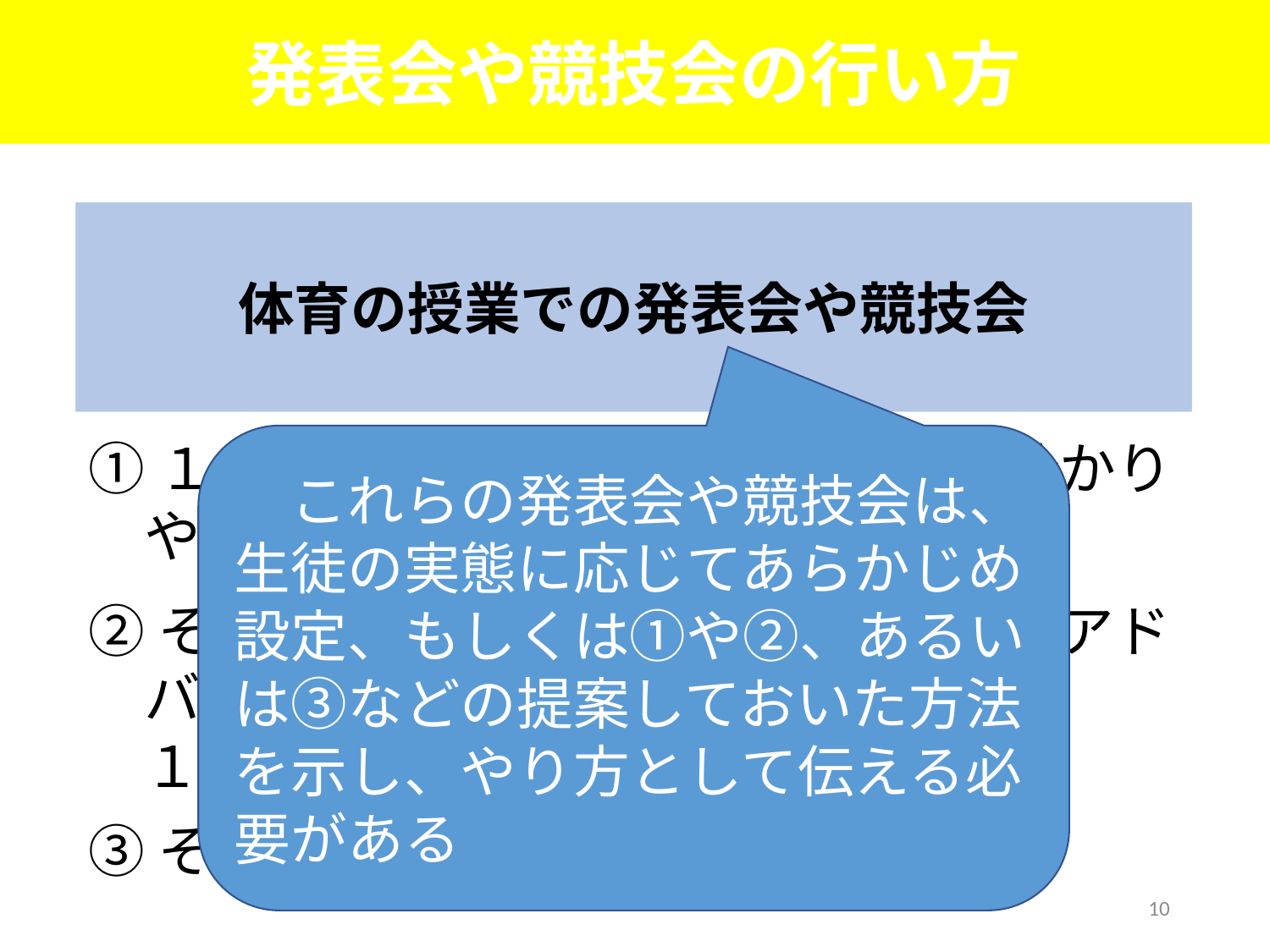

発表会や競技会の行い方
オリンピック等で行われている
体操競技の競技会（採点方法）を知ろう
体育の授業での発表会や競技会
①１０点満点で、出来映えや成果を分かり
　やすくする方法
　これらの発表会や競技会は、生徒の実態に応じてあらかじめ設定、もしくは①や②、あるいは③などの提案しておいた方法を示し、やり方として伝える必要がある
②その１０点満点に、補助をしたり、アド
　バイスしたりした時の点数を加算し、
　１０点以上の得点を算出する方法
③その他
10